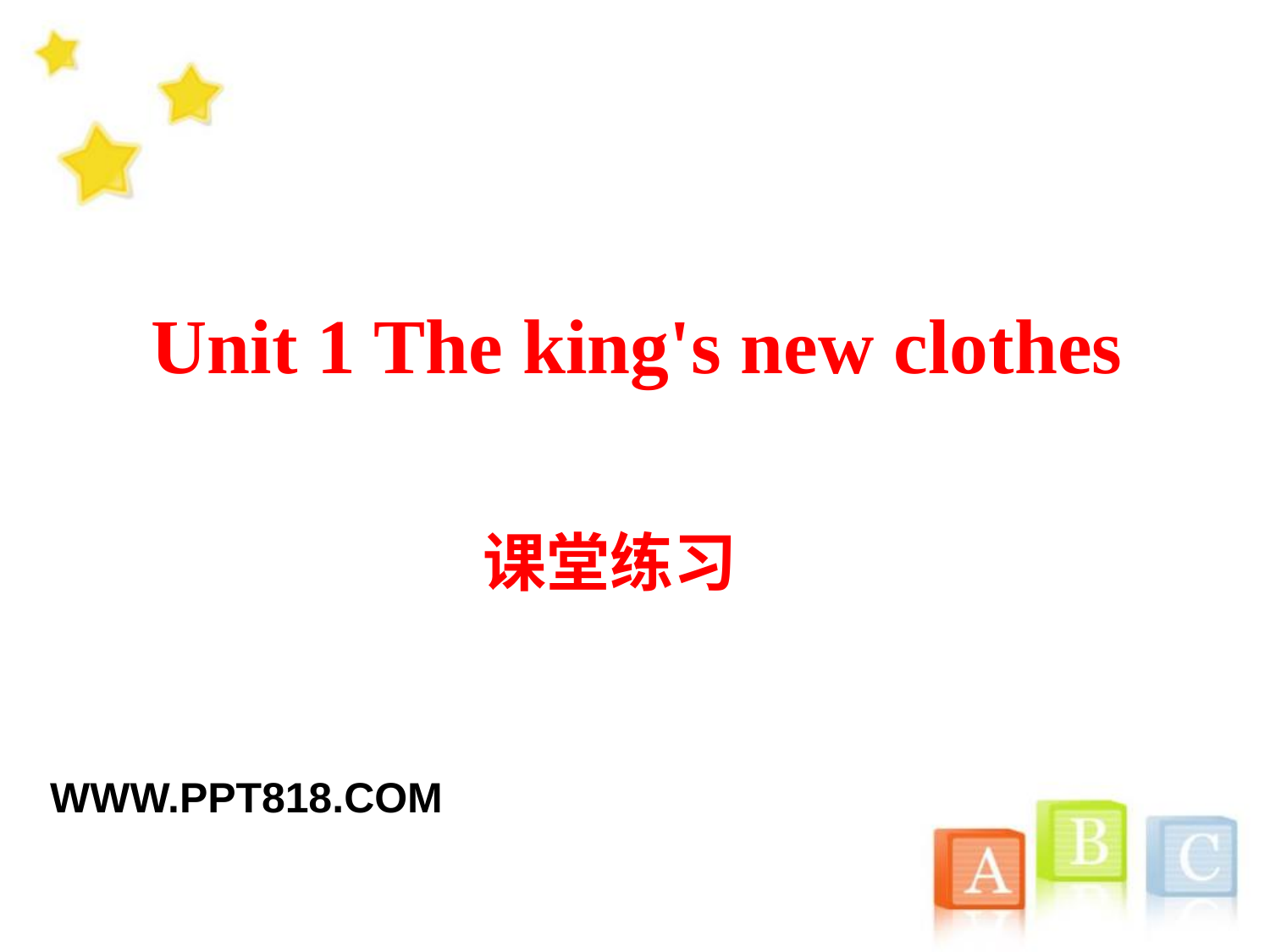

Unit 1 The king's new clothes
课堂练习
WWW.PPT818.COM